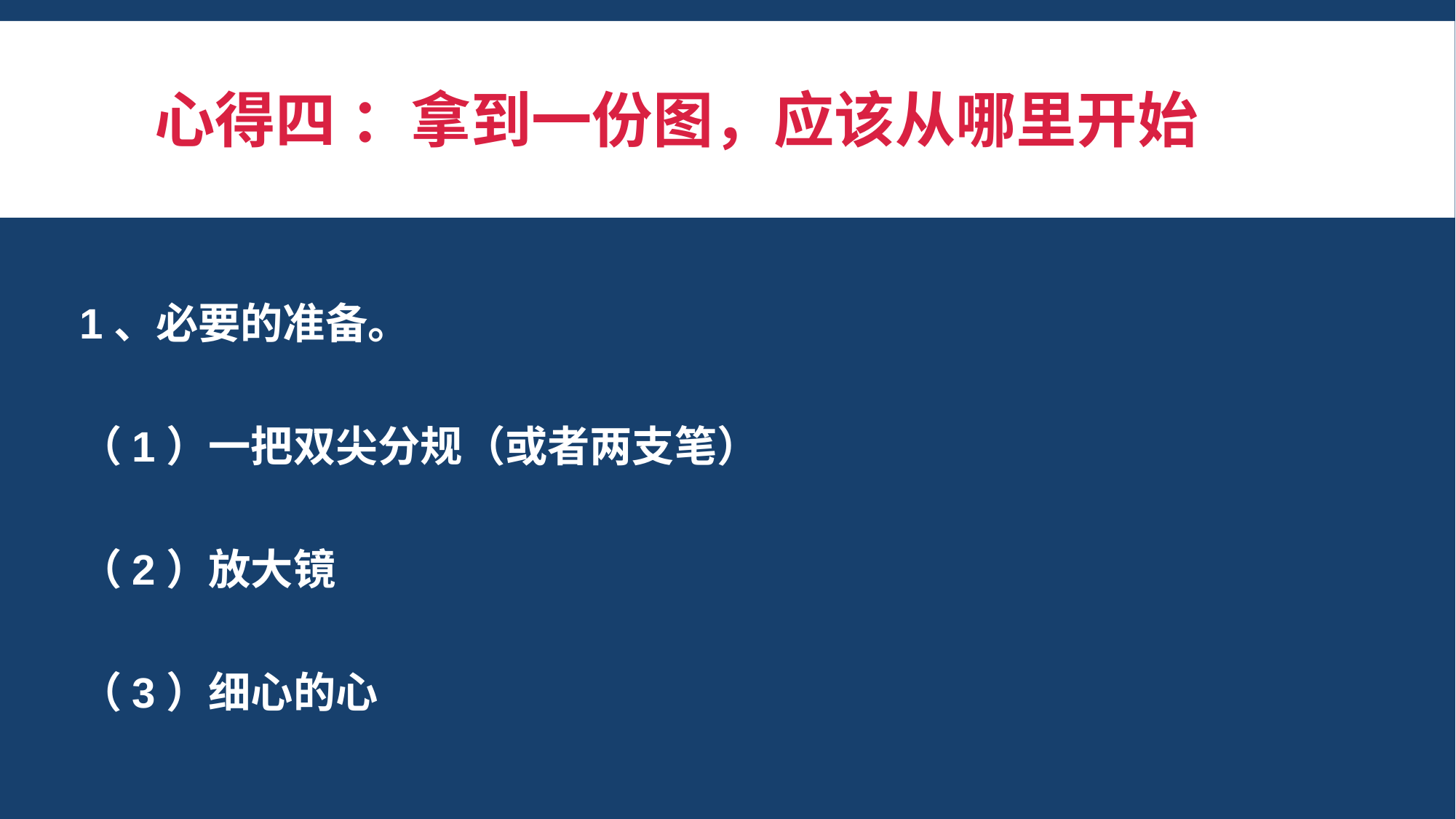

# 心得四 ：拿到一份图，应该从哪里开始
1、必要的准备。
（1）一把双尖分规（或者两支笔）
（2）放大镜
（3）细心的心